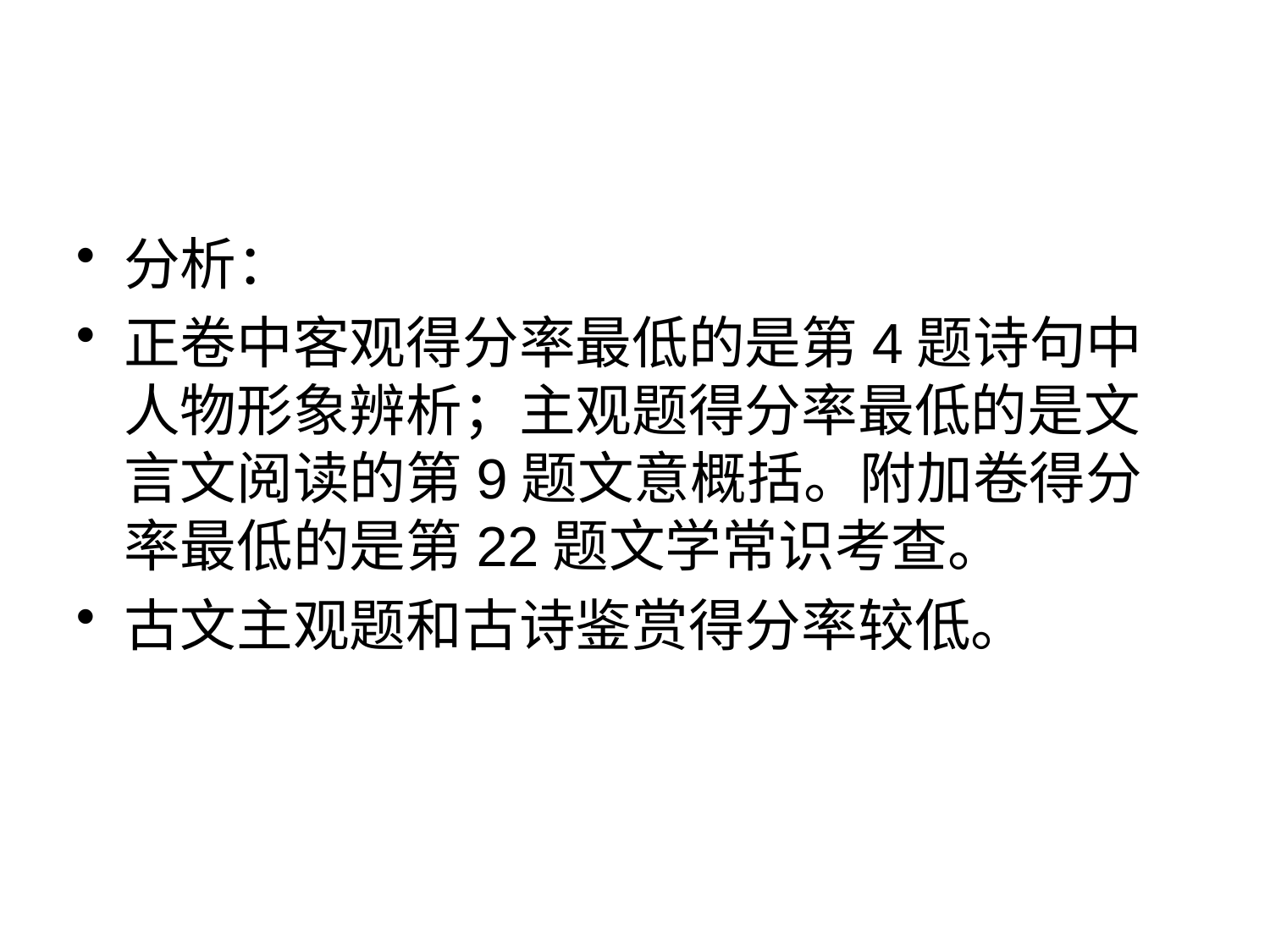

#
分析：
正卷中客观得分率最低的是第4题诗句中人物形象辨析；主观题得分率最低的是文言文阅读的第9题文意概括。附加卷得分率最低的是第22题文学常识考查。
古文主观题和古诗鉴赏得分率较低。